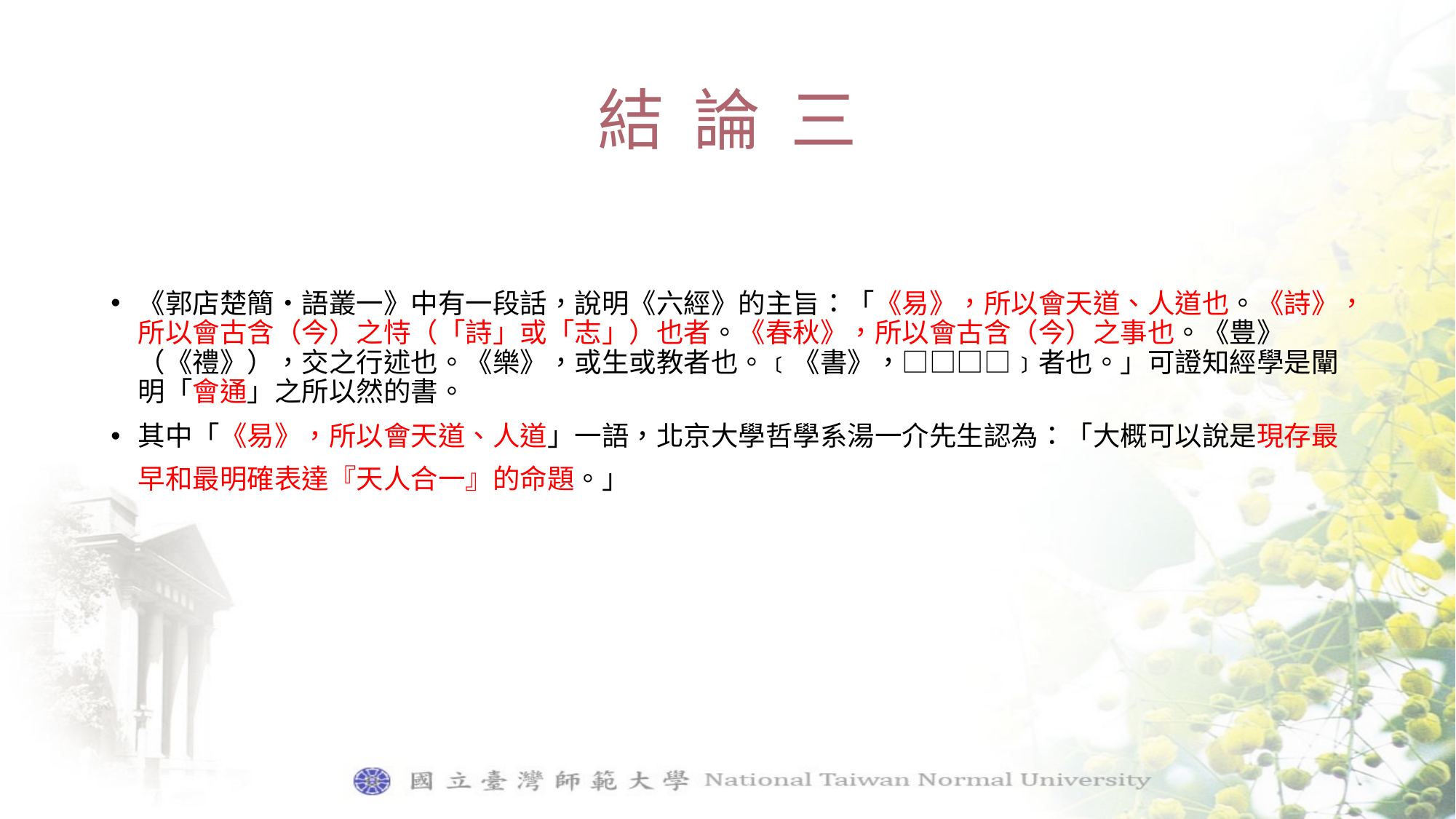

# 結  論  三

《郭店楚簡‧語叢一》中有一段話，說明《六經》的主旨：「《易》，所以會天道、人道也。《詩》，所以會古含（今）之恃（「詩」或「志」）也者。《春秋》，所以會古含（今）之事也。《豊》（《禮》），交之行述也。《樂》，或生或教者也。﹝《書》，□□□□﹞者也。」可證知經學是闡明「會通」之所以然的書。
其中「《易》，所以會天道、人道」一語，北京大學哲學系湯一介先生認為：「大概可以說是現存最早和最明確表達『天人合一』的命題。」